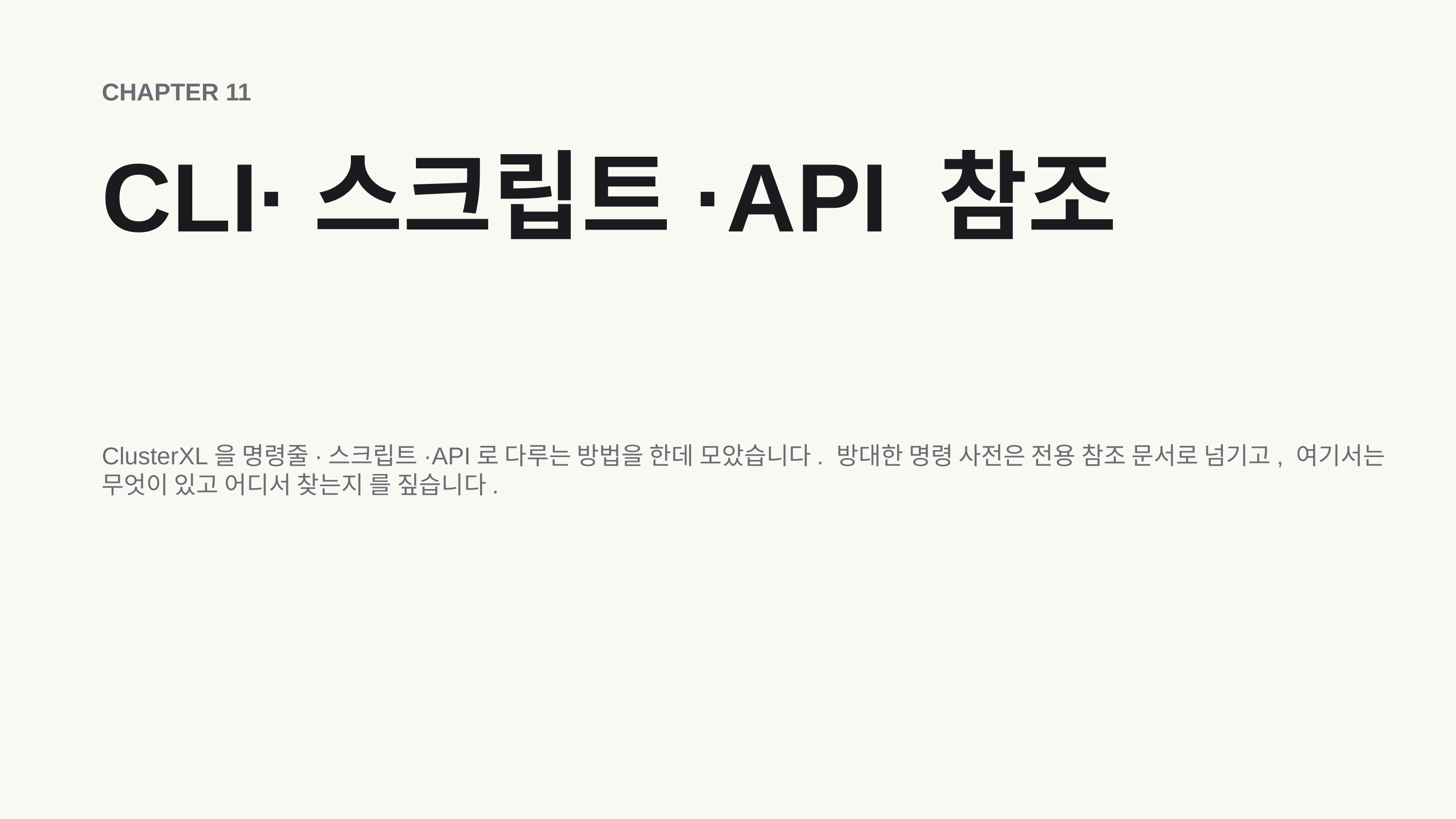

CHAPTER 11
CLI·스크립트·API 참조
ClusterXL을 명령줄·스크립트·API로 다루는 방법을 한데 모았습니다. 방대한 명령 사전은 전용 참조 문서로 넘기고, 여기서는 무엇이 있고 어디서 찾는지 를 짚습니다.